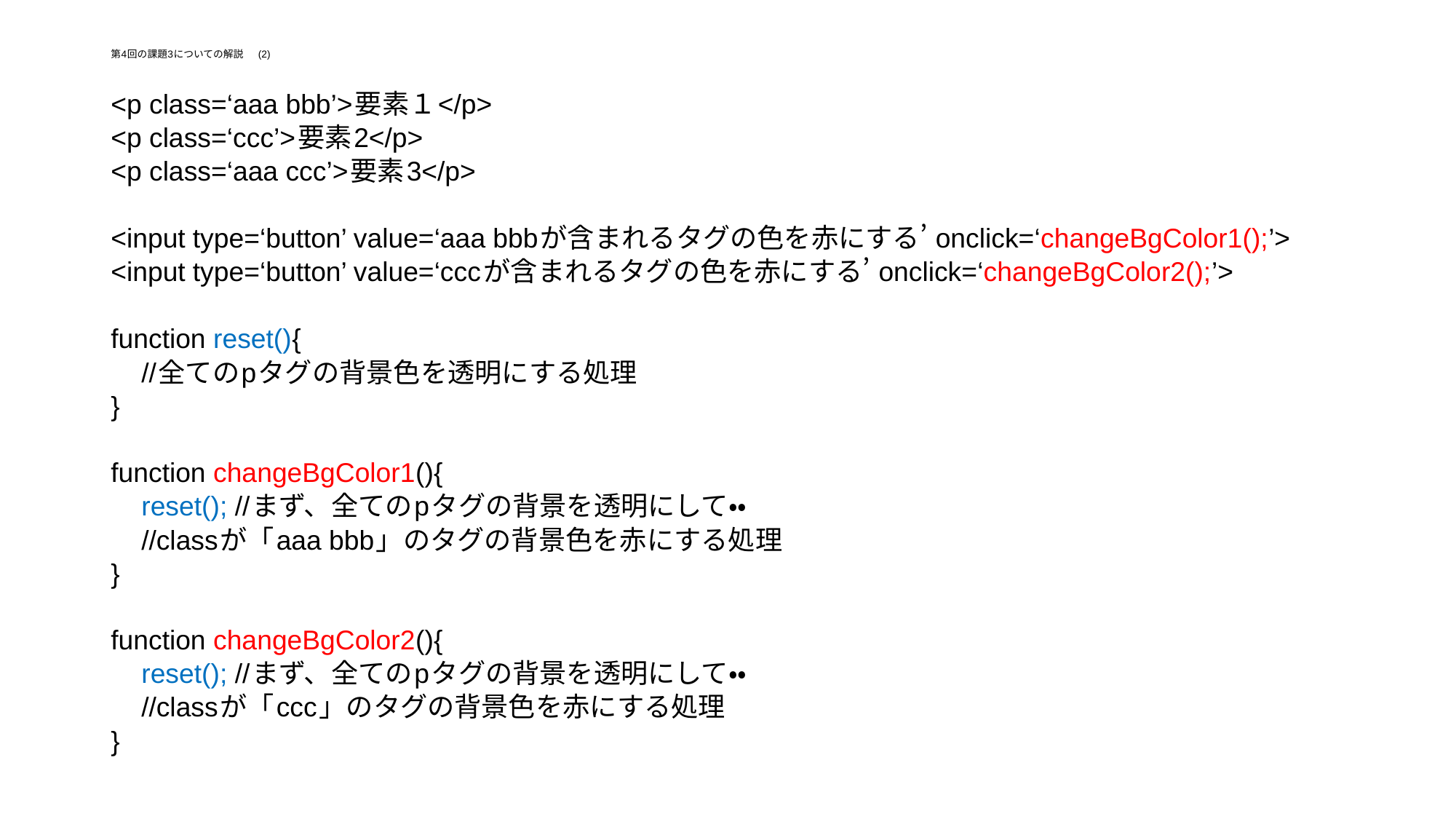

# 第4回の課題3についての解説	(2)
<p class=‘aaa bbb’>要素１</p>
<p class=‘ccc’>要素2</p>
<p class=‘aaa ccc’>要素3</p>

<input type=‘button’ value=‘aaa bbbが含まれるタグの色を赤にする’ onclick=‘changeBgColor1();’>
<input type=‘button’ value=‘cccが含まれるタグの色を赤にする’ onclick=‘changeBgColor2();’>

function reset(){
	//全てのpタグの背景色を透明にする処理
}

function changeBgColor1(){
	reset(); //まず、全てのpタグの背景を透明にして・・
	//classが「aaa bbb」のタグの背景色を赤にする処理
}

function changeBgColor2(){
	reset(); //まず、全てのpタグの背景を透明にして・・
	//classが「ccc」のタグの背景色を赤にする処理
}